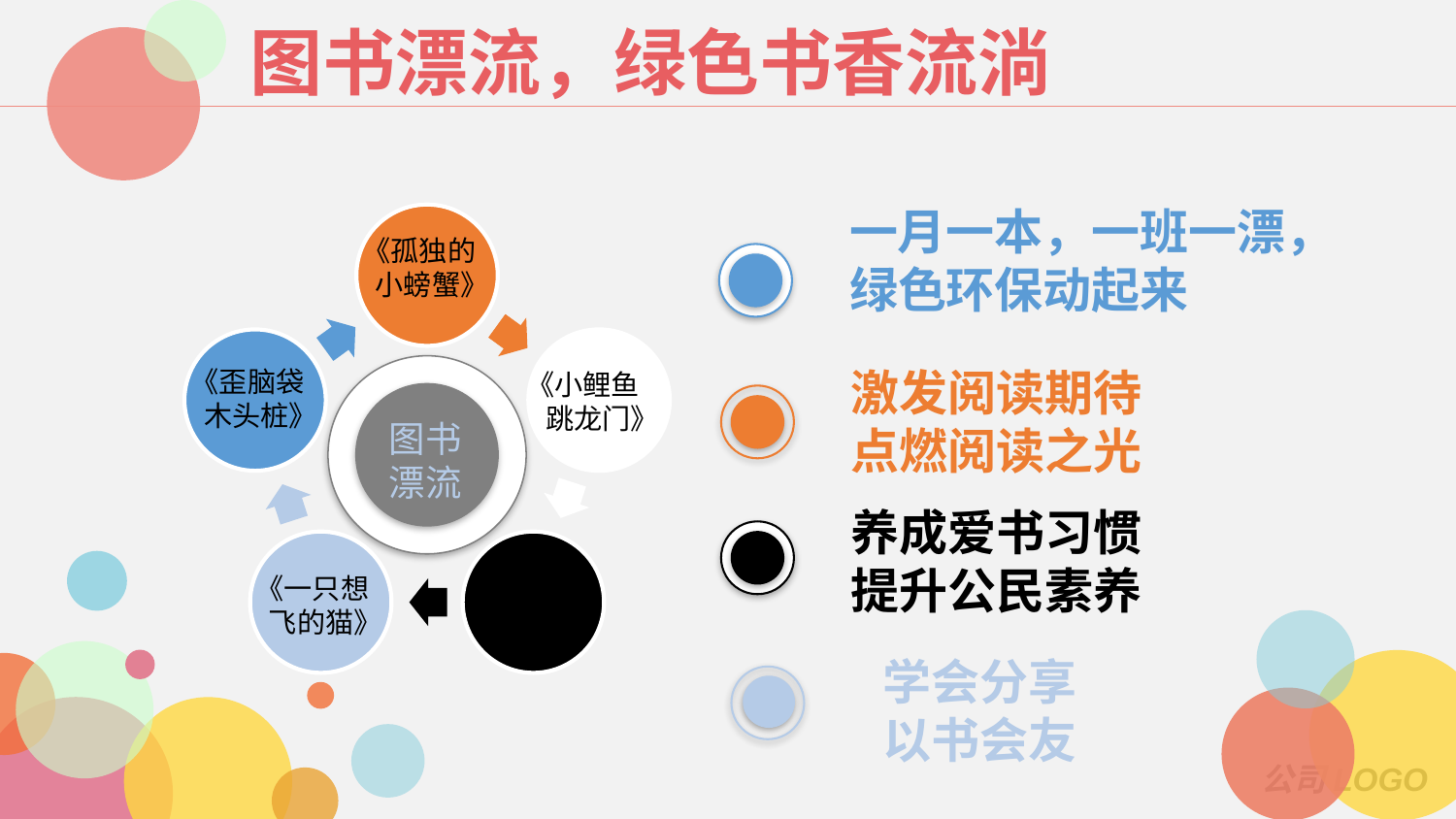

图书漂流，绿色书香流淌

《孤独的
 小螃蟹》
一月一本，一班一漂，
绿色环保动起来

《歪脑袋
 木头桩》
《小鲤鱼
  跳龙门》

激发阅读期待
点燃阅读之光
图书漂流

养成爱书习惯
提升公民素养
《小狗的
 小房子》
《一只想
 飞的猫》

学会分享
以书会友